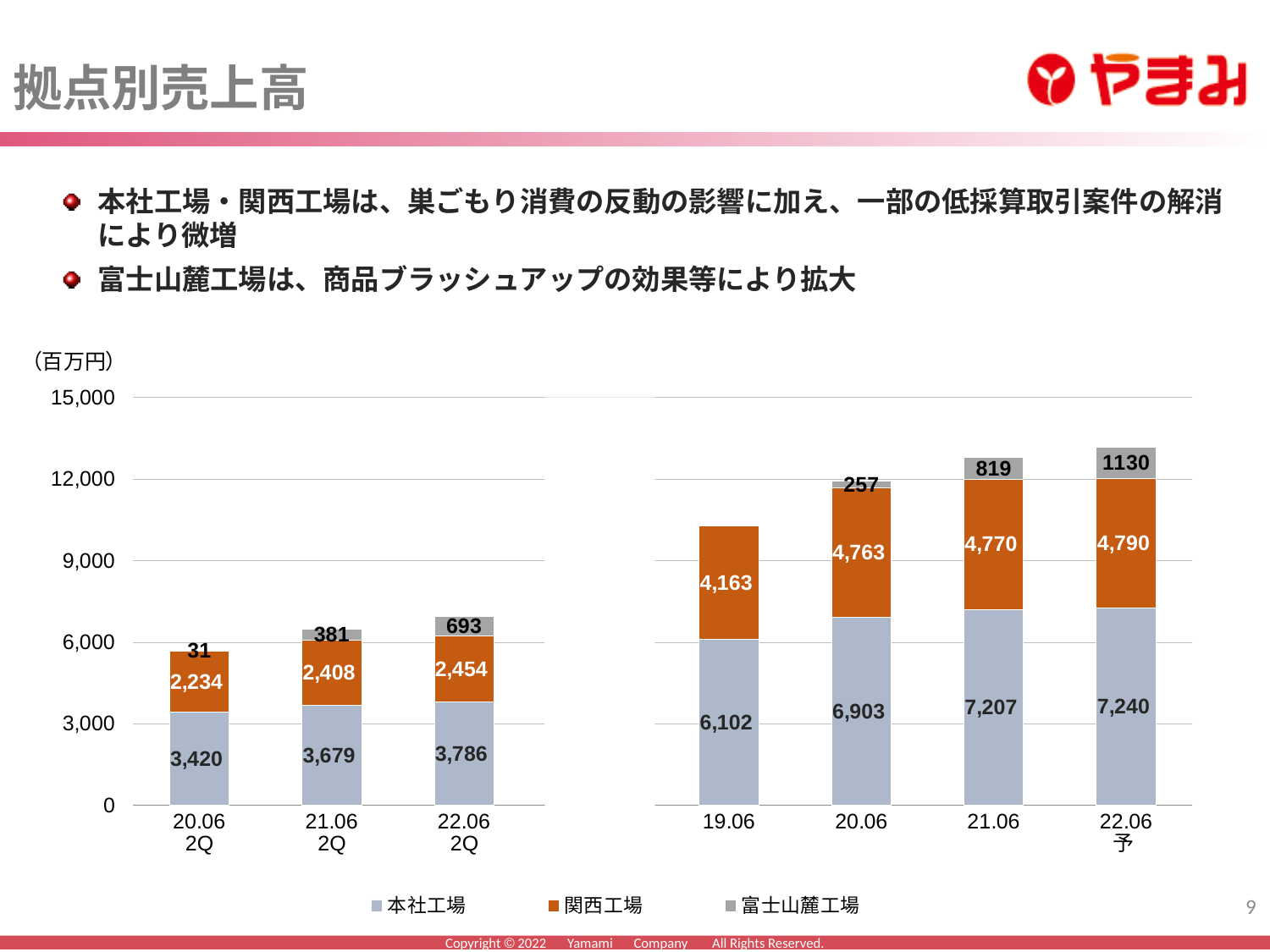

拠点別売上高
本社工場・関西工場は、巣ごもり消費の反動の影響に加え、一部の低採算取引案件の解消により微増
富士山麓工場は、商品ブラッシュアップの効果等により拡大
（百万円）

### Chart

| Category | 本社工場 | 関西工場 | 富士山麓工場 |
|---|---|---|---|
| 20.06
2Q | 3420.0 | 2234.0 | 31.0 |
| 21.06
2Q | 3679.0 | 2408.0 | 381.0 |
| 22.06
2Q | 3786.0 | 2454.0 | 693.0 |
|  | None | None | None |
| 19.06 | 6102.0 | 4163.0 | None |
| 20.06 | 6903.0 | 4763.0 | 257.0 |
| 21.06 | 7207.0 | 4770.0 | 819.0 |
| 22.06
予  | 7240.0 | 4790.0 | 1130.0 |
9